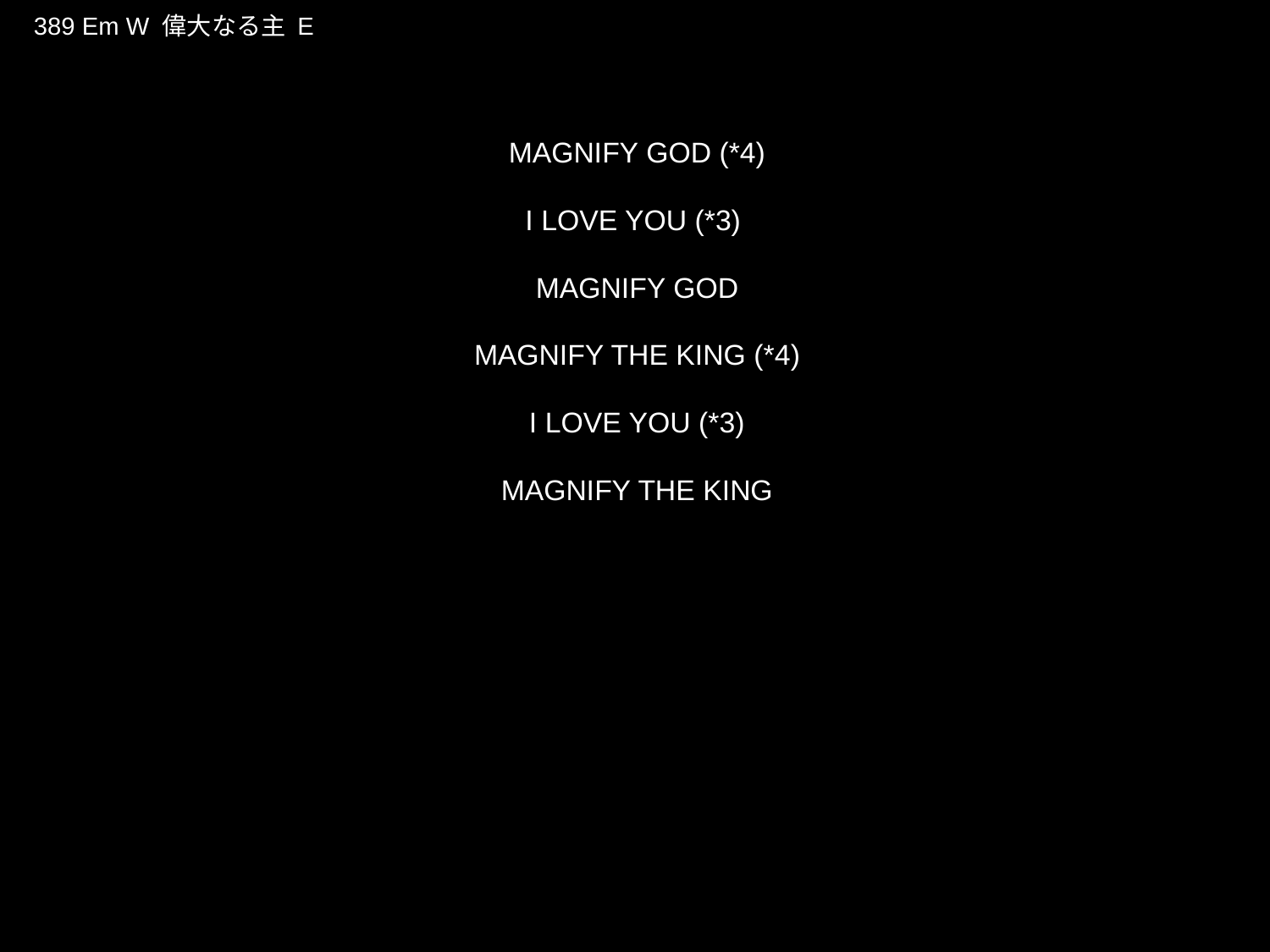

いだいなるしゅ
★W
389 Em W 偉大なる主 E
★５
MAGNIFY GOD (*4)
I LOVE YOU (*3)
MAGNIFY GOD
MAGNIFY THE KING (*4)
I LOVE YOU (*3)
MAGNIFY THE KING